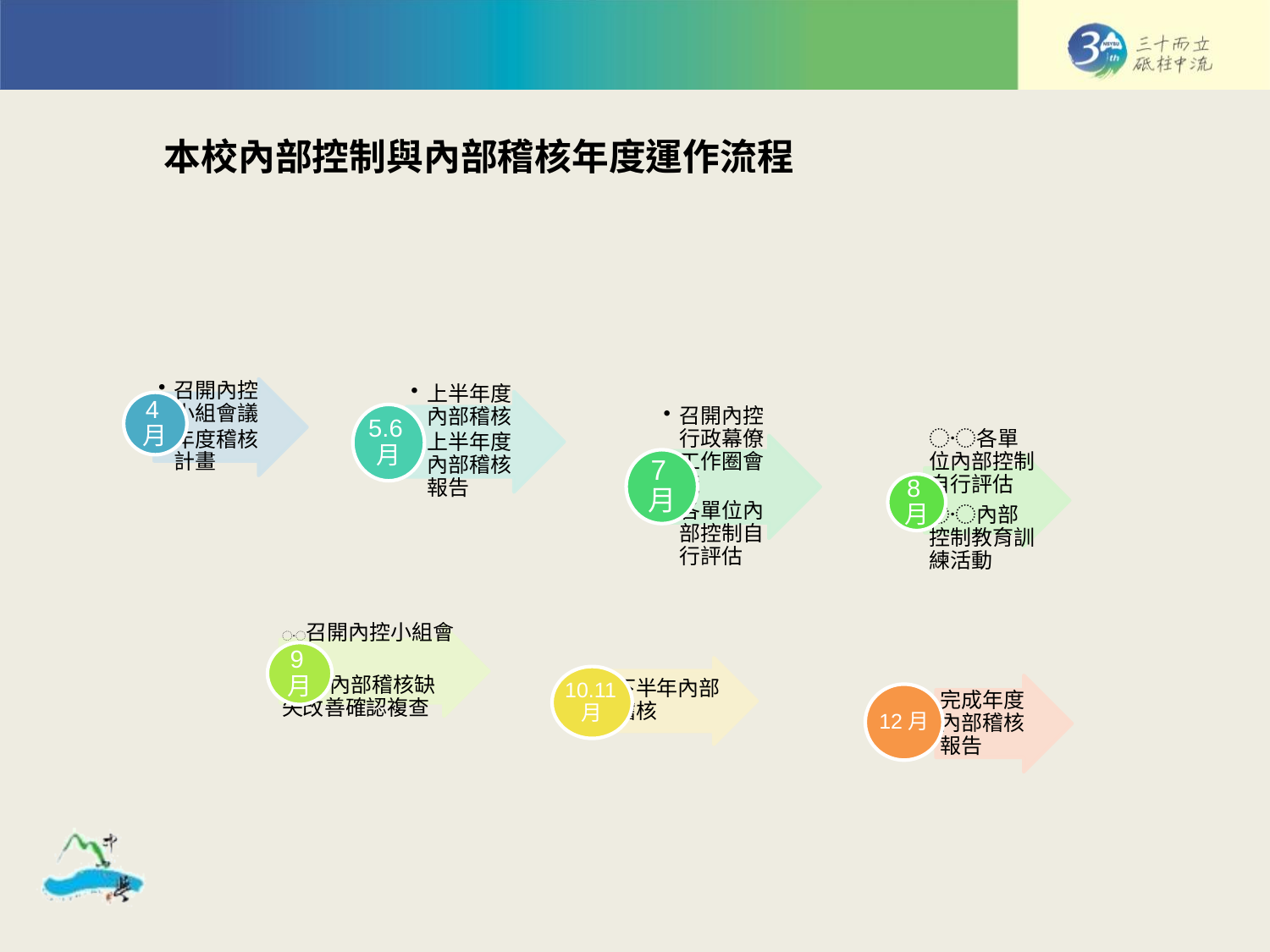

# 本校內部控制與內部稽核年度運作流程
召開內控小組會議
年度稽核計畫
4月
上半年度內部稽核
上半年度內部稽核報告
5.6月
召開內控行政幕僚工作圈會議
各單位內部控制自行評估
7月
〮各單位內部控制自行評估
〮內部控制教育訓練活動
8月
〮召開內控小組會議
〮內部稽核缺失改善確認複查
9月
下半年內部稽核
10.11月
完成年度內部稽核報告
12月